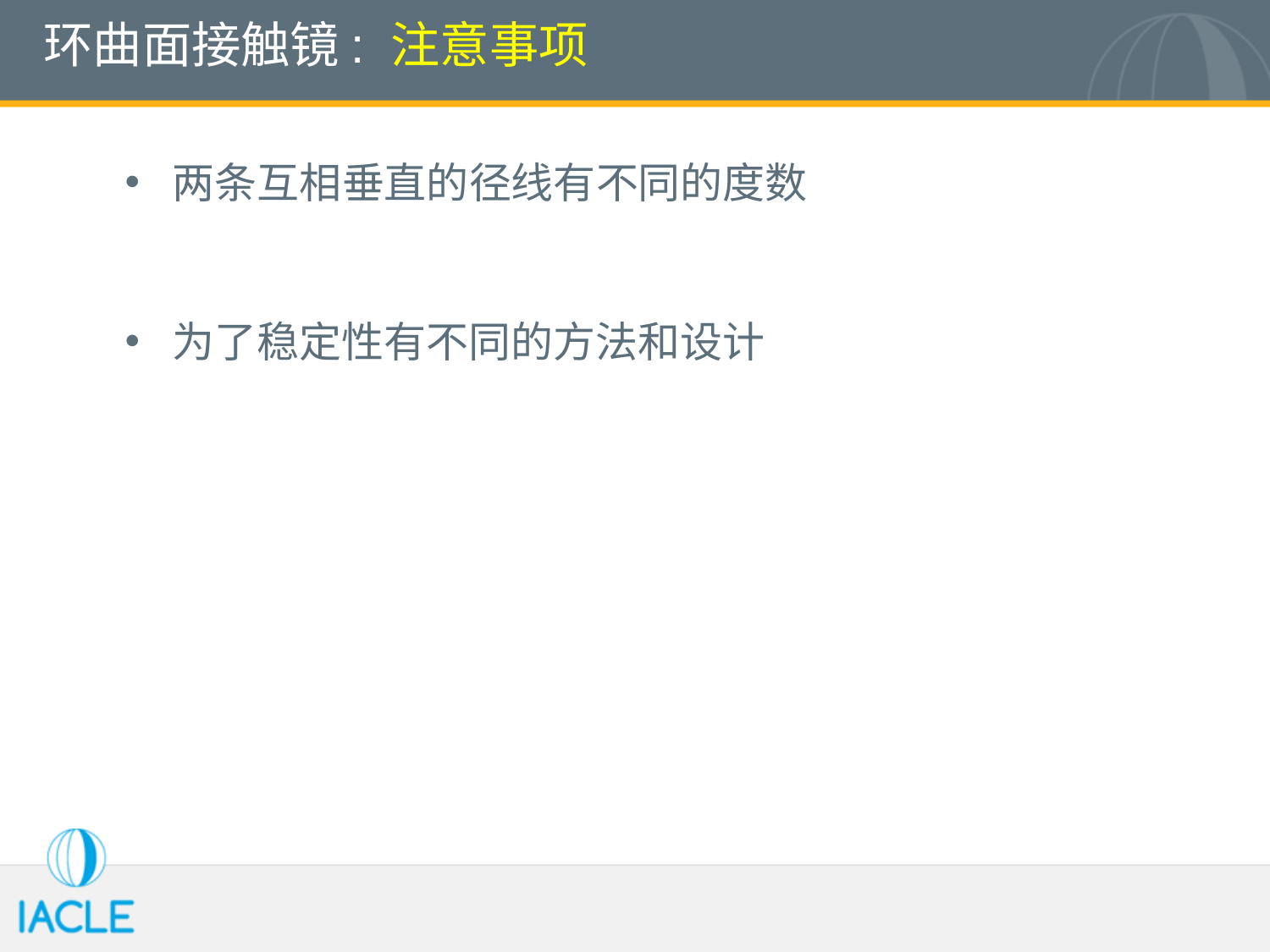

# 环曲面接触镜: 注意事项

两条互相垂直的径线有不同的度数

为了稳定性有不同的方法和设计